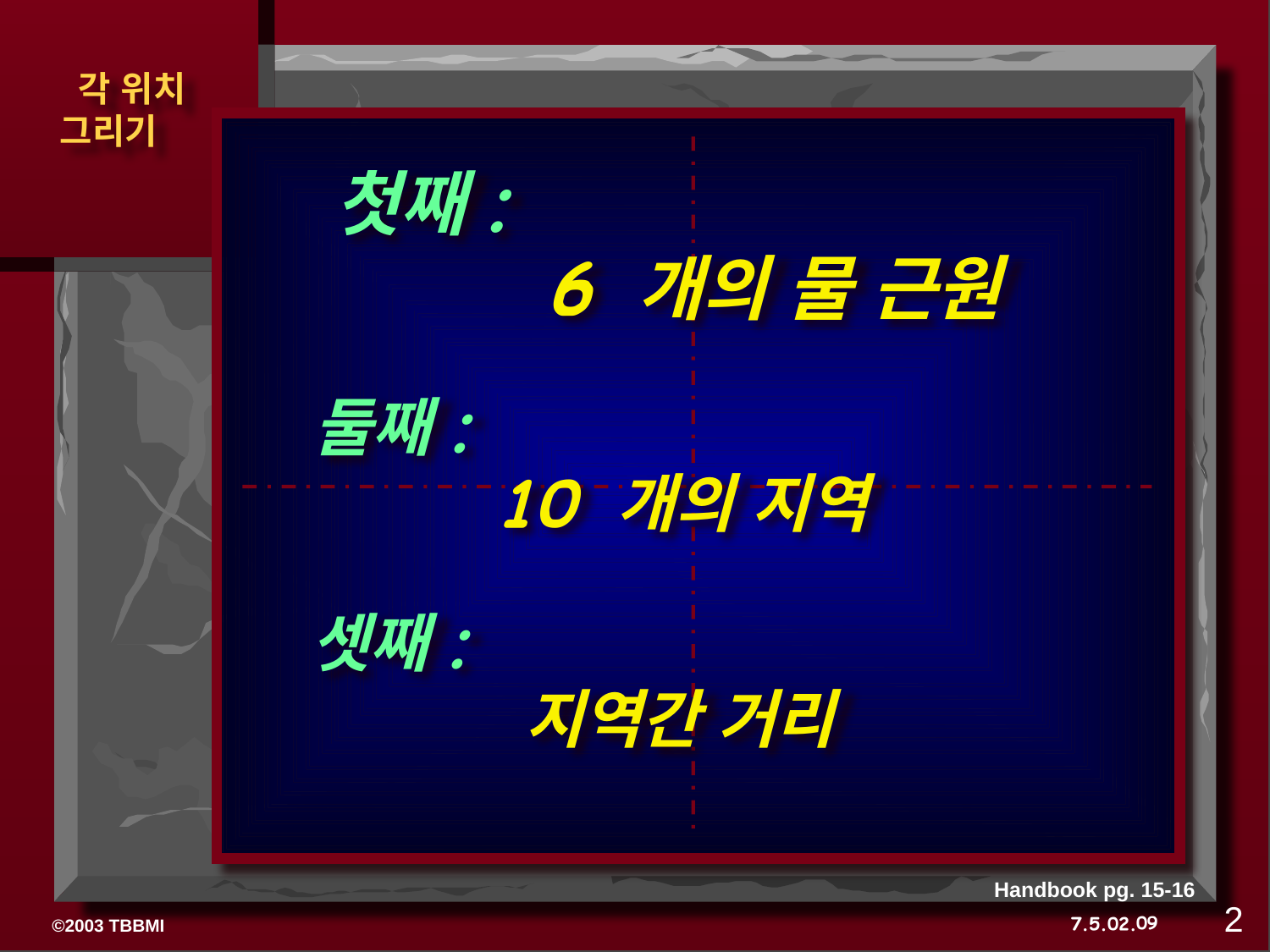

첫째:                        6 개의 물 근원

둘째:                      10 개의 지역

셋째:                      지역간 거리

Handbook pg. 15-16
2
09